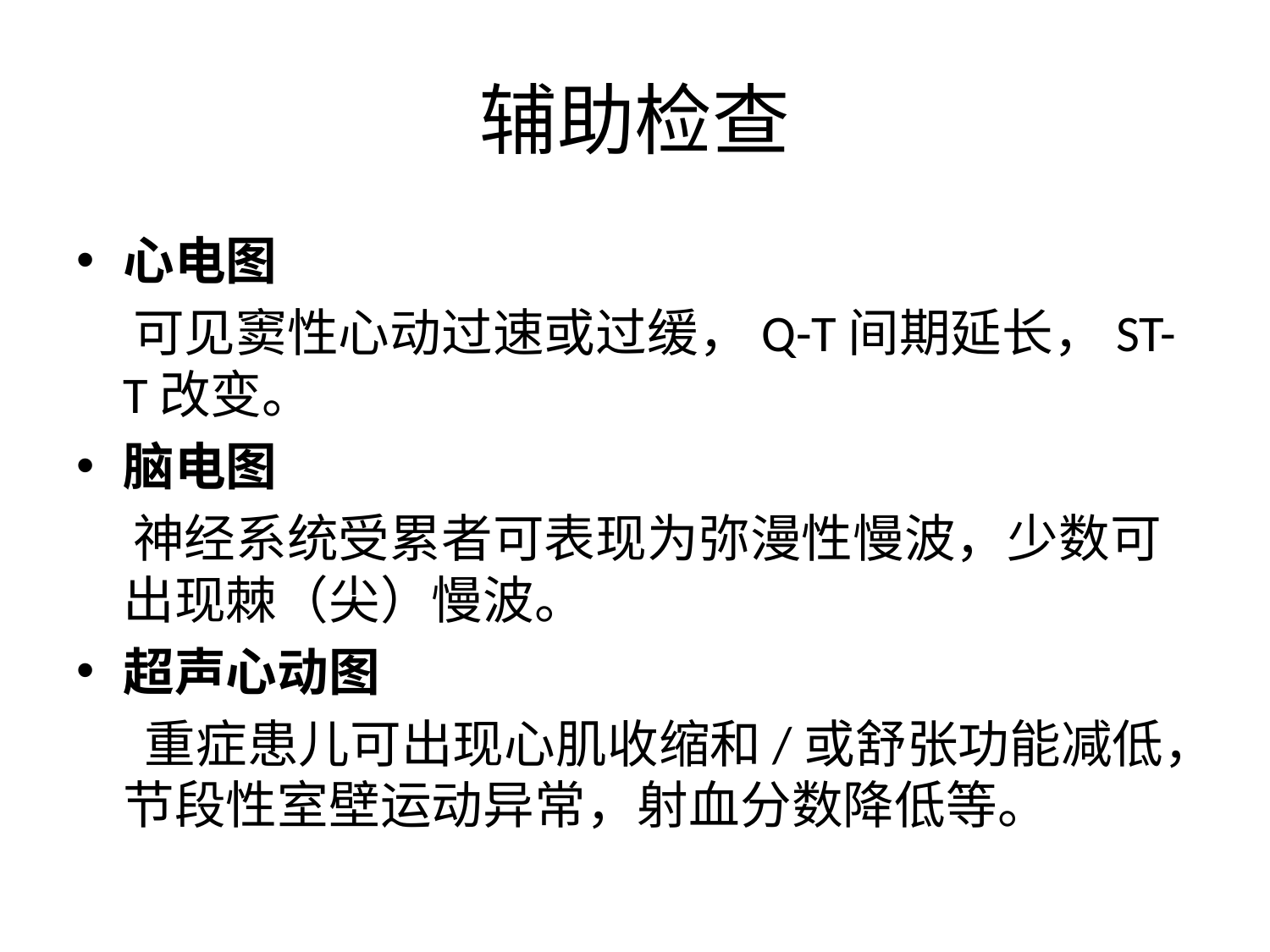

# 辅助检查
心电图
    可见窦性心动过速或过缓，Q-T间期延长，ST-T改变。
脑电图
    神经系统受累者可表现为弥漫性慢波，少数可出现棘（尖）慢波。
超声心动图
     重症患儿可出现心肌收缩和/或舒张功能减低，节段性室壁运动异常，射血分数降低等。